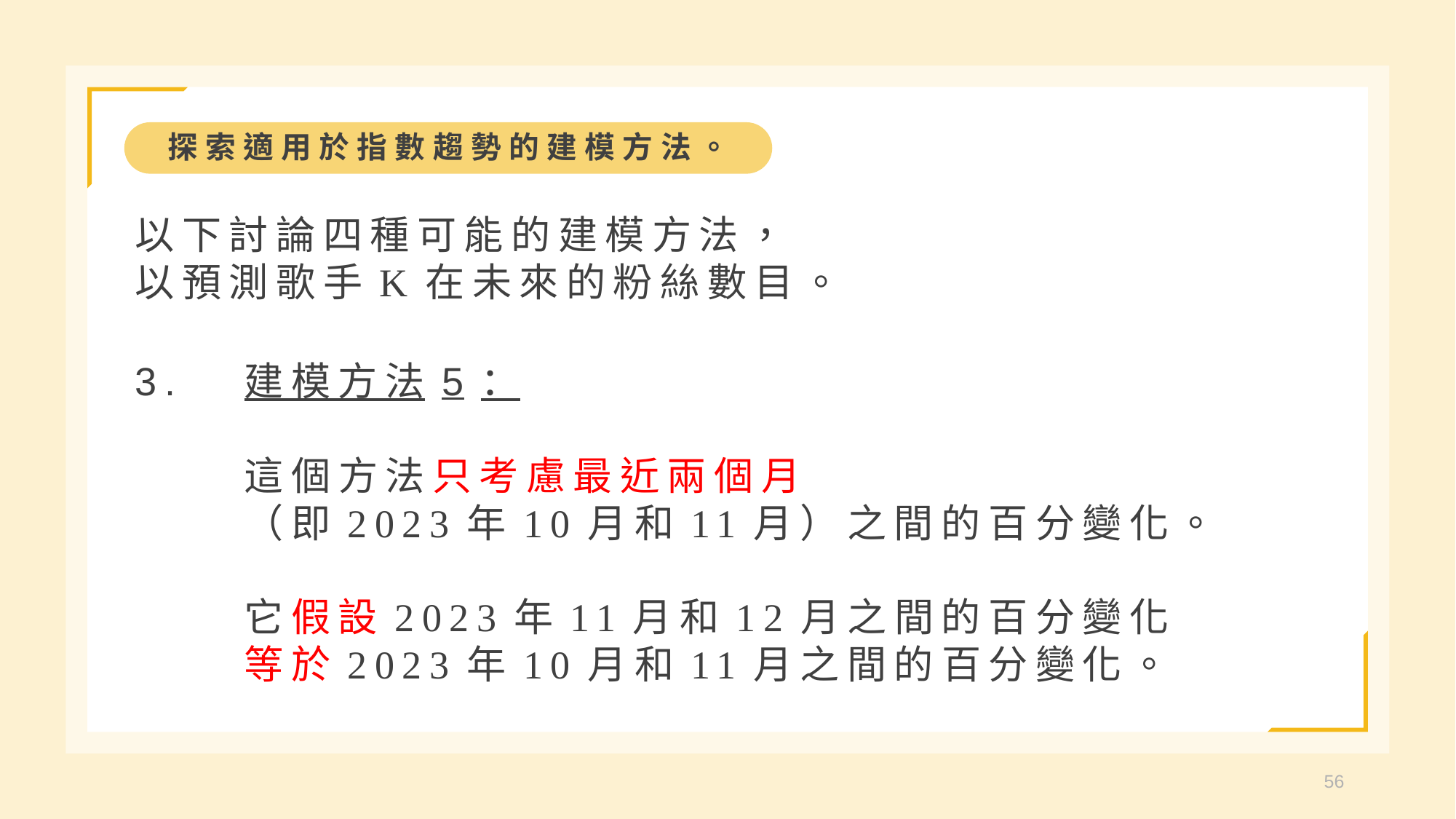

探索適用於指數趨勢的建模方法。
以下討論四種可能的建模方法，
以預測歌手K在未來的粉絲數目。
3.	建模方法5：

	這個方法只考慮最近兩個月
	（即2023年10月和11月）之間的百分變化。

	它假設2023年11月和12月之間的百分變化
	等於2023年10月和11月之間的百分變化。
56